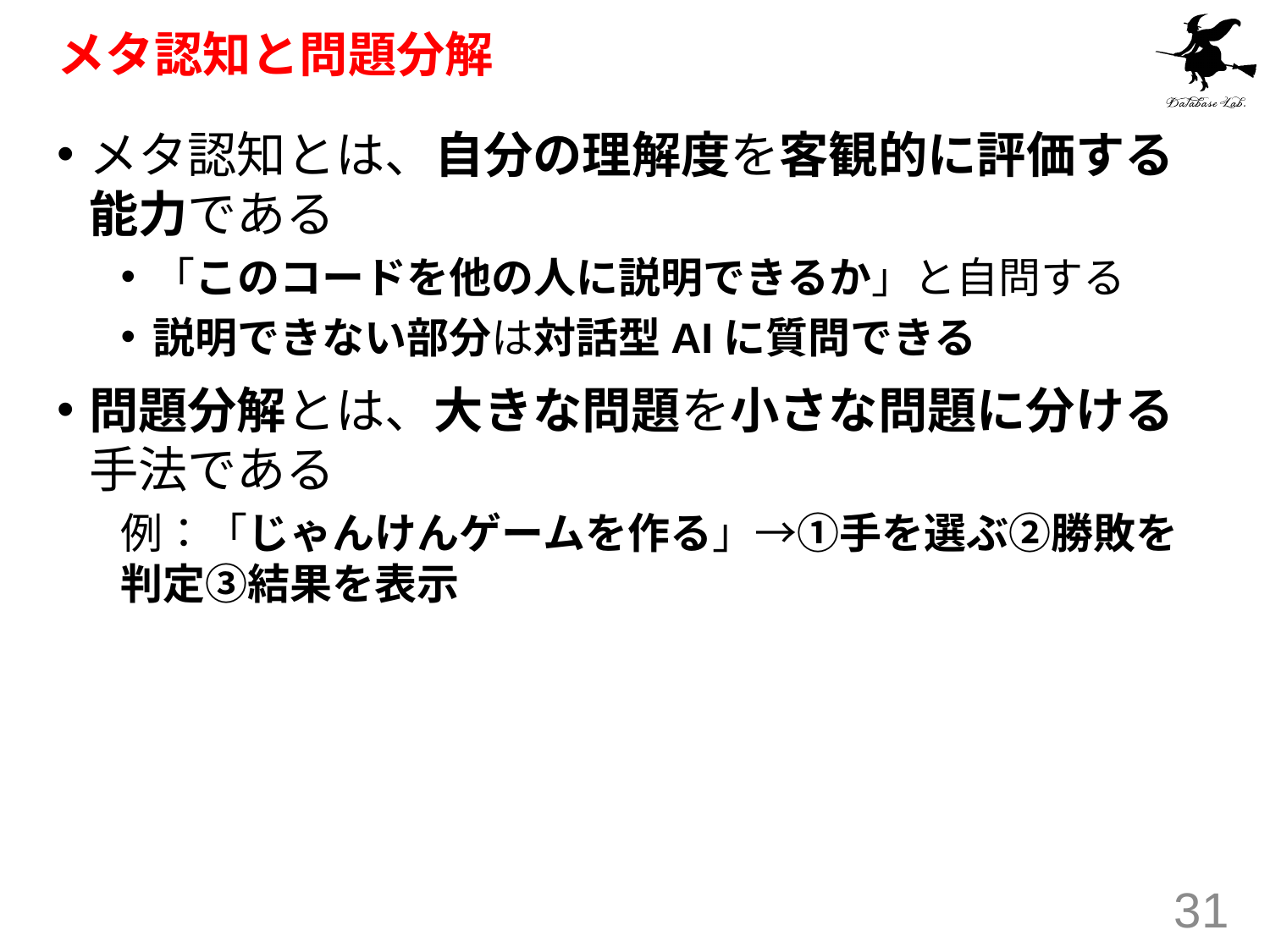

# メタ認知と問題分解
メタ認知とは、自分の理解度を客観的に評価する能力である
「このコードを他の人に説明できるか」と自問する
説明できない部分は対話型AIに質問できる
問題分解とは、大きな問題を小さな問題に分ける手法である
例：「じゃんけんゲームを作る」→①手を選ぶ②勝敗を判定③結果を表示

31